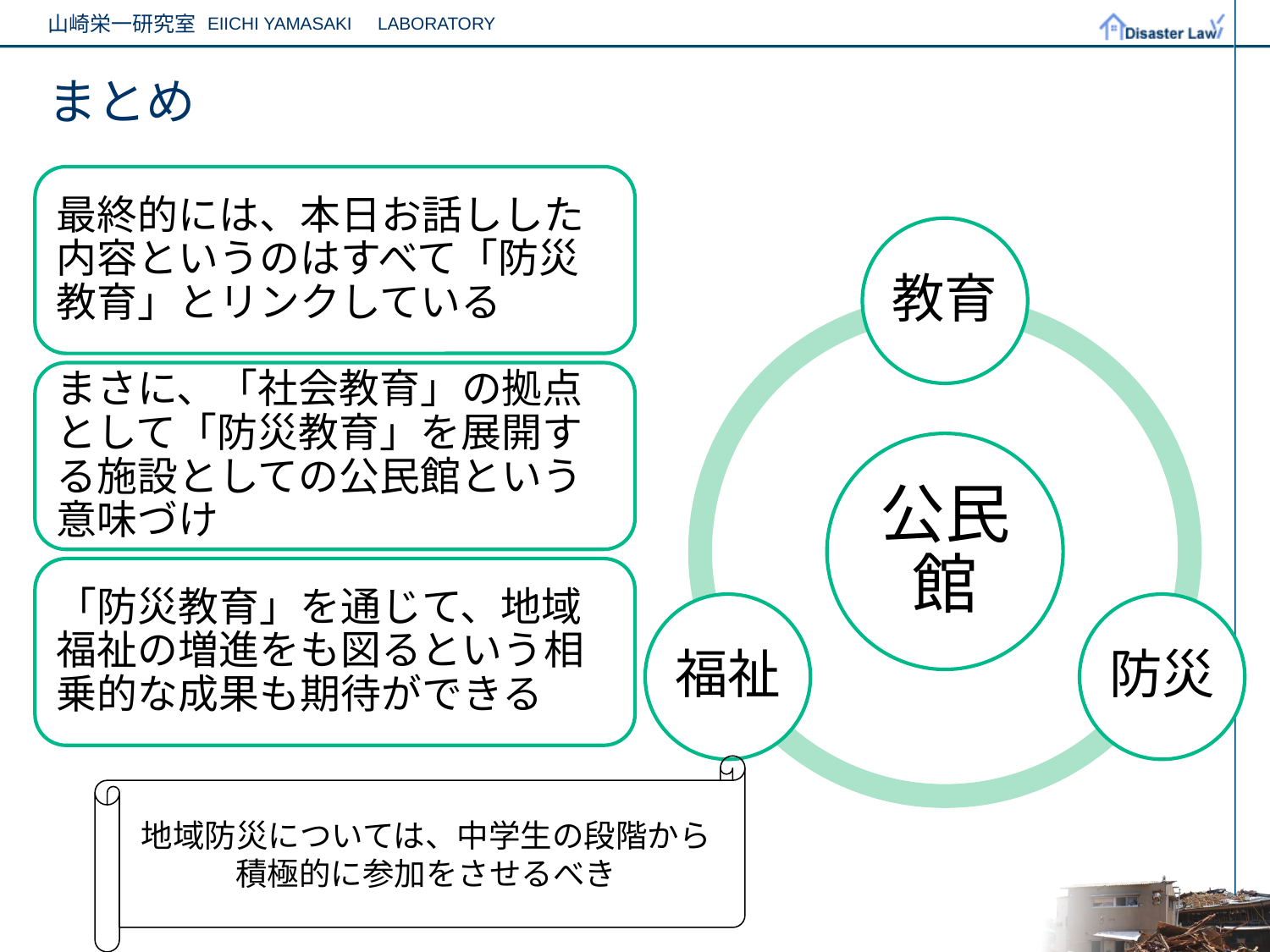

# まとめ
最終的には、本日お話しした内容というのはすべて「防災教育」とリンクしている
まさに、「社会教育」の拠点として「防災教育」を展開する施設としての公民館という意味づけ
「防災教育」を通じて、地域福祉の増進をも図るという相乗的な成果も期待ができる
公民館
教育
防災
福祉
地域防災については、中学生の段階から
積極的に参加をさせるべき